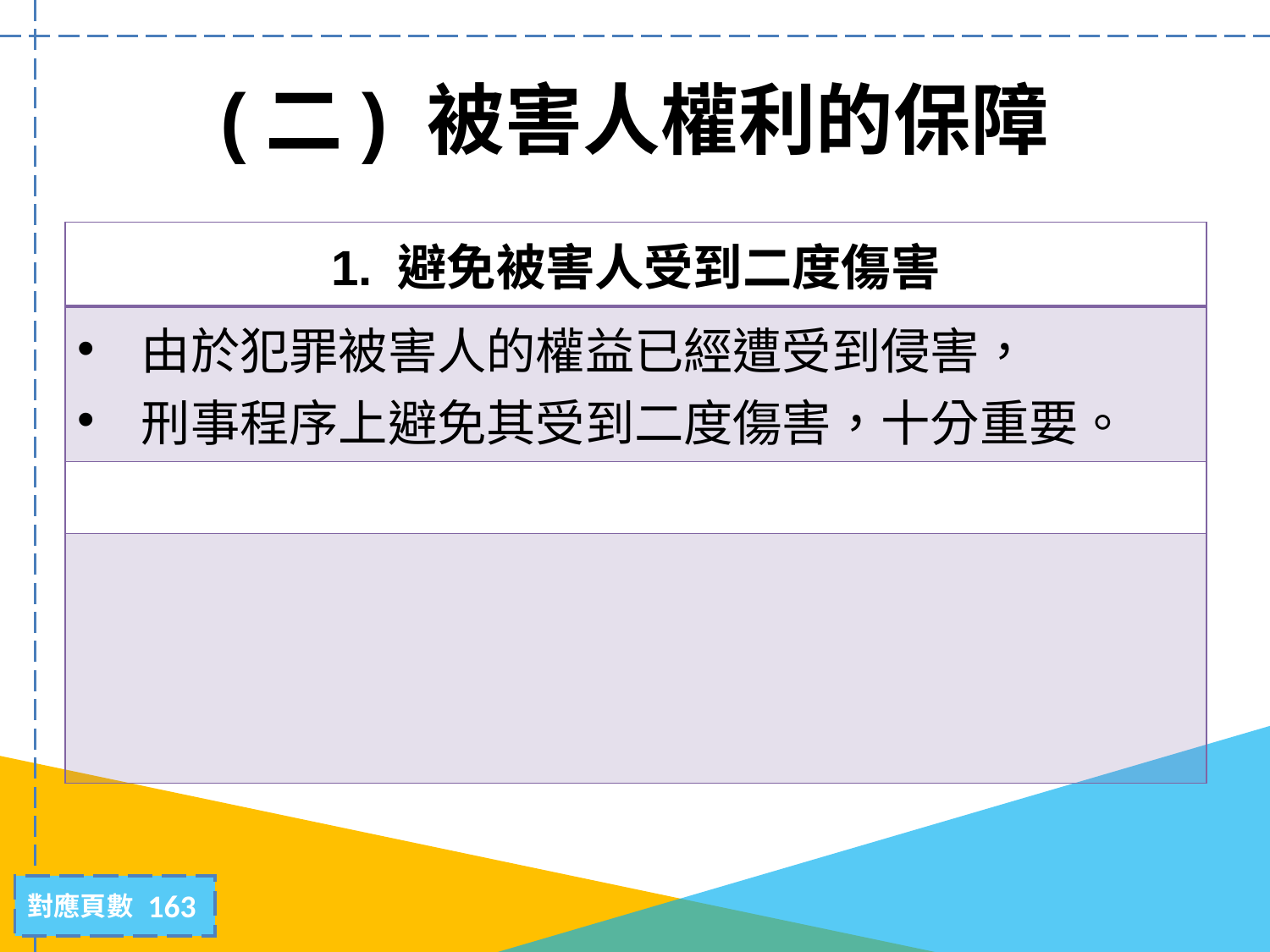

# (二) 被害人權利的保障
| 1. 避免被害人受到二度傷害 |
| --- |
| 由於犯罪被害人的權益已經遭受到侵害， 刑事程序上避免其受到二度傷害，十分重要。 |
|  |
|  |
163